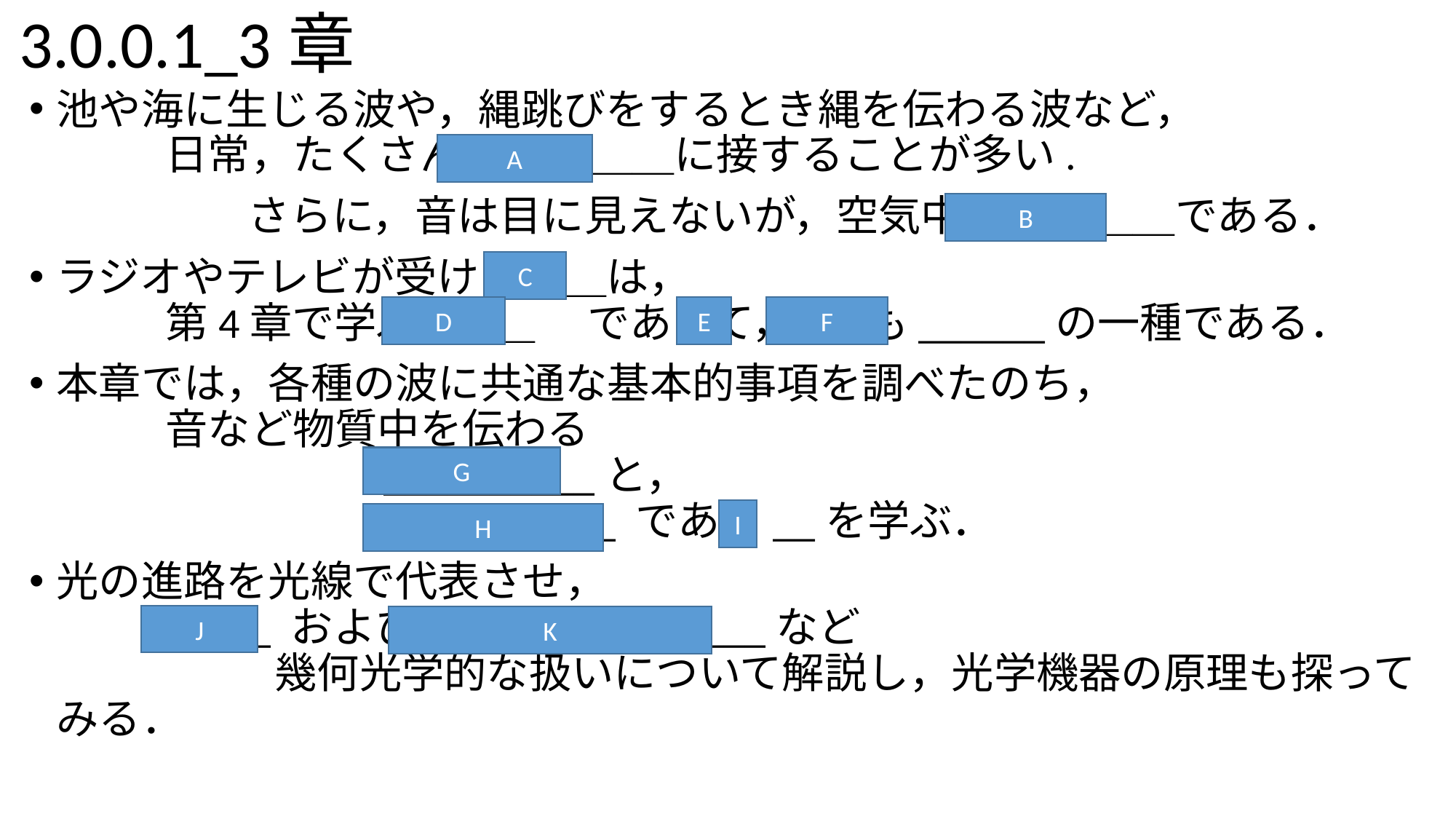

# 3.0.0.1_3章
池や海に生じる波や，縄跳びをするとき縄を伝わる波など，
	日常，たくさんの＿＿＿＿に接することが多い.
		さらに，音は目に見えないが，空気中を＿＿＿＿である．
ラジオやテレビが受ける＿＿は，
	第4章で学ぶ;＿＿　 であって，__ も______の一種である．
本章では，各種の波に共通な基本的事項を調べたのち，
	音など物質中を伝わる
			__________と，
			___________ である__を学ぶ．
光の進路を光線で代表させ，
	_____ および________________など
		幾何光学的な扱いについて解説し，光学機器の原理も探ってみる．
A
B
C
D
E
F
G
I
H
J
K